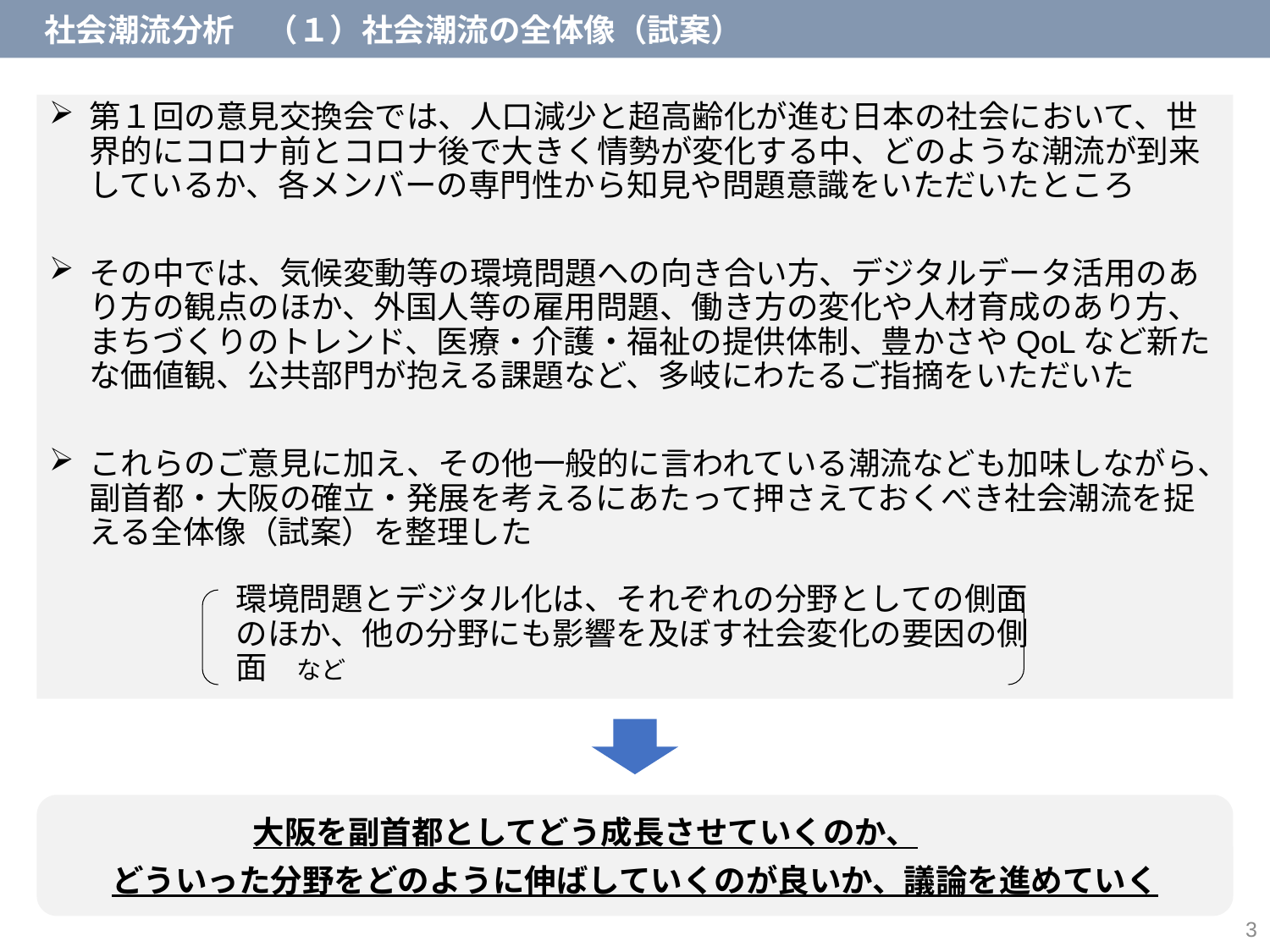

社会潮流分析　（１）社会潮流の全体像（試案）
第１回の意見交換会では、人口減少と超高齢化が進む日本の社会において、世界的にコロナ前とコロナ後で大きく情勢が変化する中、どのような潮流が到来しているか、各メンバーの専門性から知見や問題意識をいただいたところ

その中では、気候変動等の環境問題への向き合い方、デジタルデータ活用のあり方の観点のほか、外国人等の雇用問題、働き方の変化や人材育成のあり方、まちづくりのトレンド、医療・介護・福祉の提供体制、豊かさやQoLなど新たな価値観、公共部門が抱える課題など、多岐にわたるご指摘をいただいた

これらのご意見に加え、その他一般的に言われている潮流なども加味しながら、副首都・大阪の確立・発展を考えるにあたって押さえておくべき社会潮流を捉える全体像（試案）を整理した
環境問題とデジタル化は、それぞれの分野としての側面のほか、他の分野にも影響を及ぼす社会変化の要因の側面    など

　　　　　　 大阪を副首都としてどう成長させていくのか、
どういった分野をどのように伸ばしていくのが良いか、議論を進めていく
3